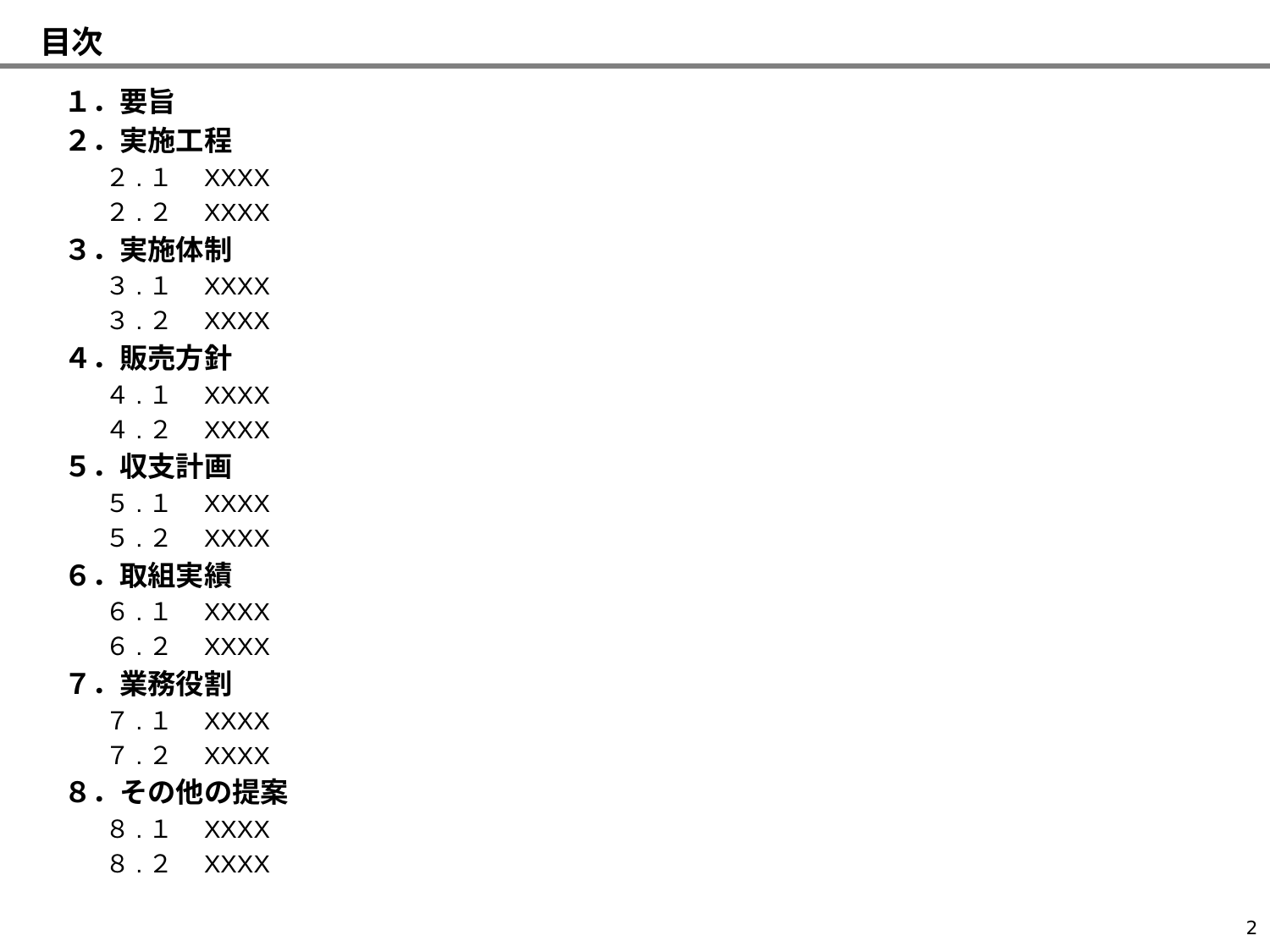

# 目次
１．要旨
２．実施工程
２.１　XXXX
２.２　XXXX
３．実施体制
３.１　XXXX
３.２　XXXX
４．販売方針
４.１　XXXX
４.２　XXXX
５．収支計画
５.１　XXXX
５.２　XXXX
６．取組実績
６.１　XXXX
６.２　XXXX
７．業務役割
７.１　XXXX
７.２　XXXX
８．その他の提案
８.１　XXXX
８.２　XXXX